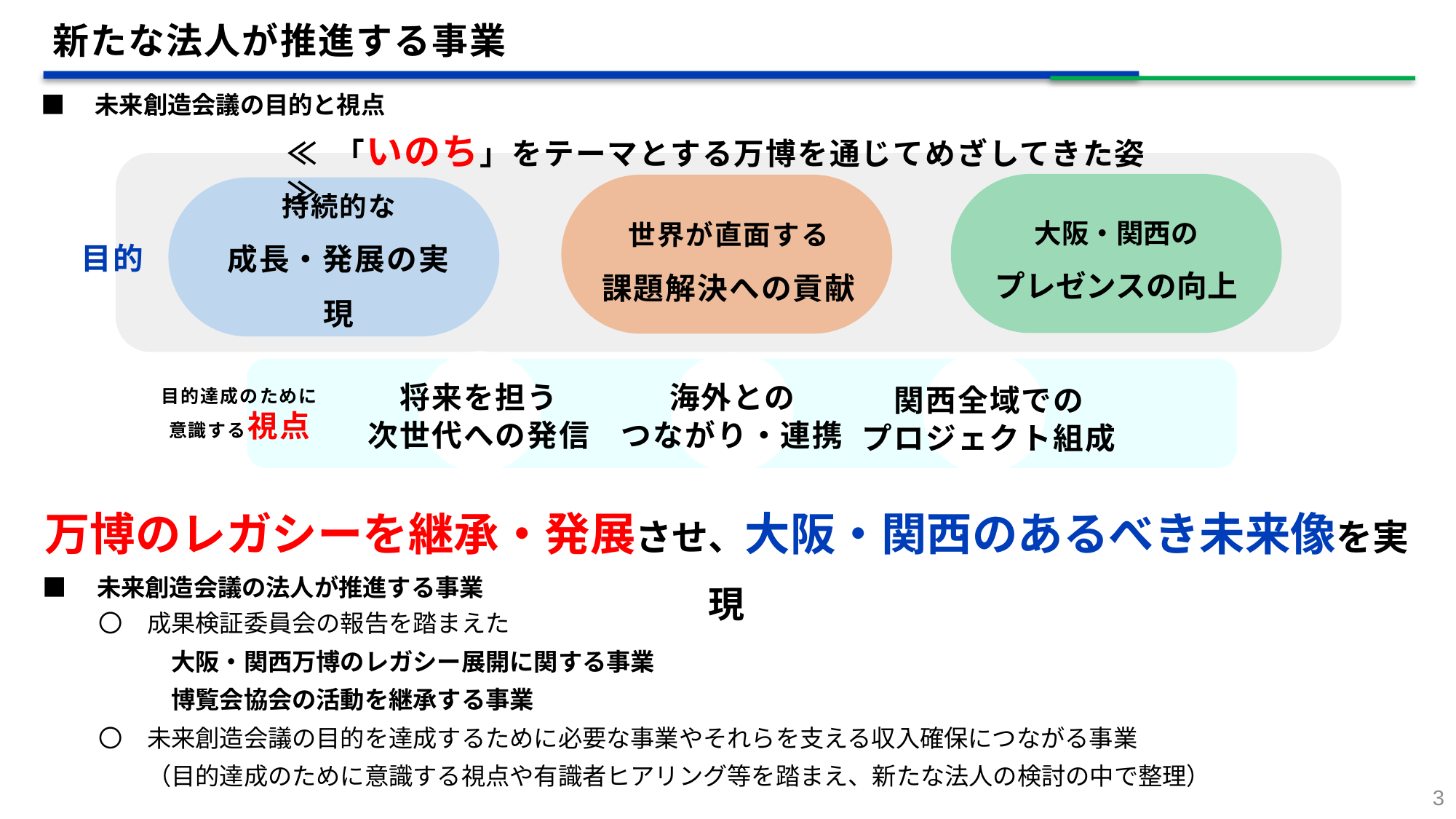

新たな法人が推進する事業
■　未来創造会議の目的と視点
≪ 「いのち」をテーマとする万博を通じてめざしてきた姿 ≫

大阪・関西の
プレゼンスの向上

持続的な
成長・発展の実現

世界が直面する
課題解決への貢献

目的

将来を担う
次世代への発信
海外との
つながり・連携

関西全域での
プロジェクト組成
目的達成のために
意識する視点
万博のレガシーを継承・発展させ、大阪・関西のあるべき未来像を実現
■　未来創造会議の法人が推進する事業
　〇　成果検証委員会の報告を踏まえた
　　　　大阪・関西万博のレガシー展開に関する事業
　　　　博覧会協会の活動を継承する事業
　〇　未来創造会議の目的を達成するために必要な事業やそれらを支える収入確保につながる事業
　　　（目的達成のために意識する視点や有識者ヒアリング等を踏まえ、新たな法人の検討の中で整理）